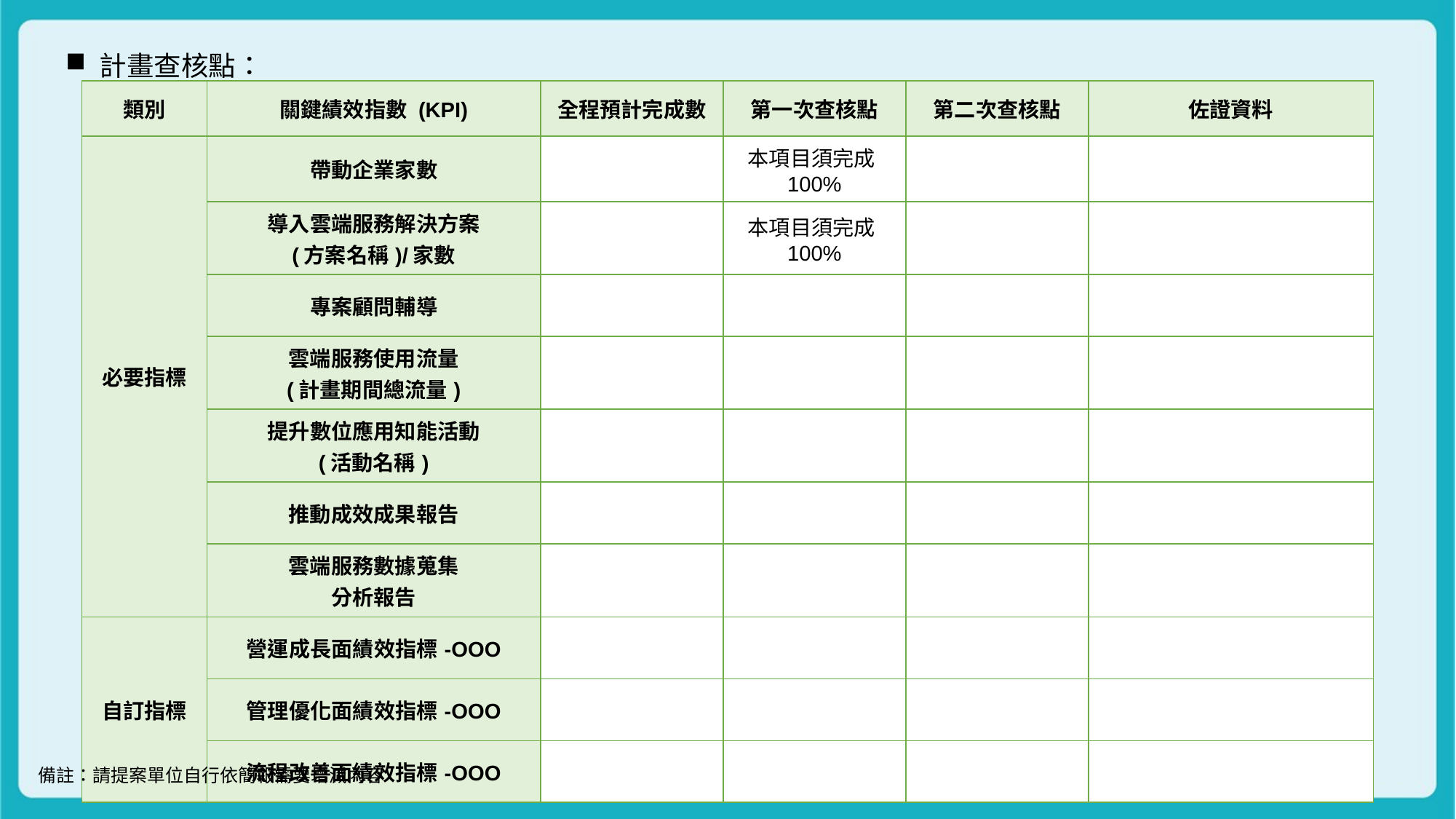

計畫查核點：

| 類別 | 關鍵績效指數 (KPI) | 全程預計完成數 | 第一次查核點 | 第二次查核點 | 佐證資料 |
| --- | --- | --- | --- | --- | --- |
| 必要指標 | 帶動企業家數 |  | 本項目須完成100% |  |  |
|  | 導入雲端服務解決方案 (方案名稱)/家數 |  | 本項目須完成100% |  |  |
|  | 專案顧問輔導 |  |  |  |  |
|  | 雲端服務使用流量 (計畫期間總流量) |  |  |  |  |
|  | 提升數位應用知能活動 (活動名稱) |  |  |  |  |
|  | 推動成效成果報告 |  |  |  |  |
|  | 雲端服務數據蒐集 分析報告 |  |  |  |  |
| 自訂指標 | 營運成長面績效指標-OOO |  |  |  |  |
|  | 管理優化面績效指標-OOO |  |  |  |  |
|  | 流程改善面績效指標-OOO |  |  |  |  |
備註：請提案單位自行依簡報需要增減內容